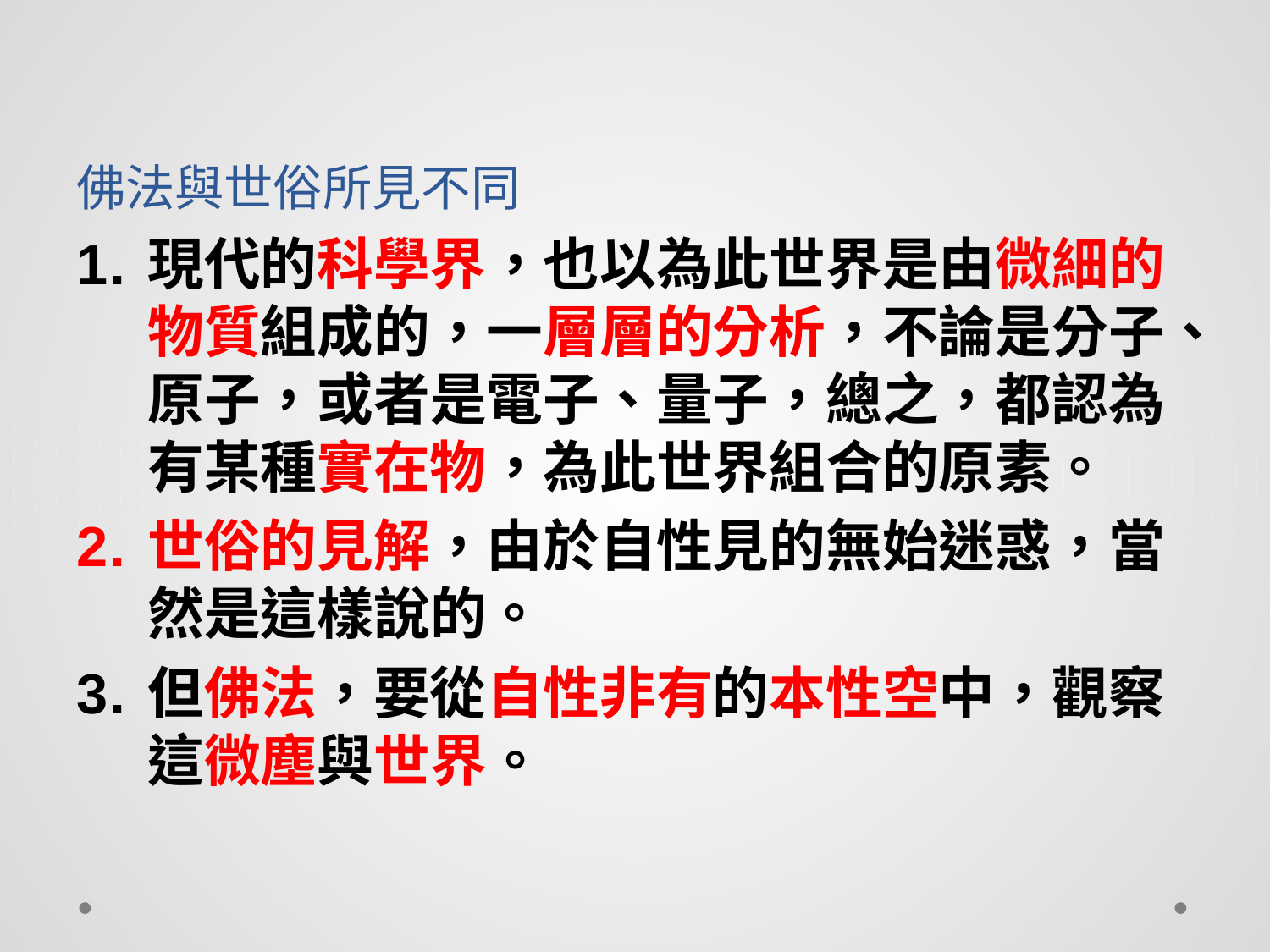

# 佛法與世俗所見不同
現代的科學界，也以為此世界是由微細的物質組成的，一層層的分析，不論是分子、原子，或者是電子、量子，總之，都認為有某種實在物，為此世界組合的原素。
世俗的見解，由於自性見的無始迷惑，當然是這樣說的。
但佛法，要從自性非有的本性空中，觀察這微塵與世界。